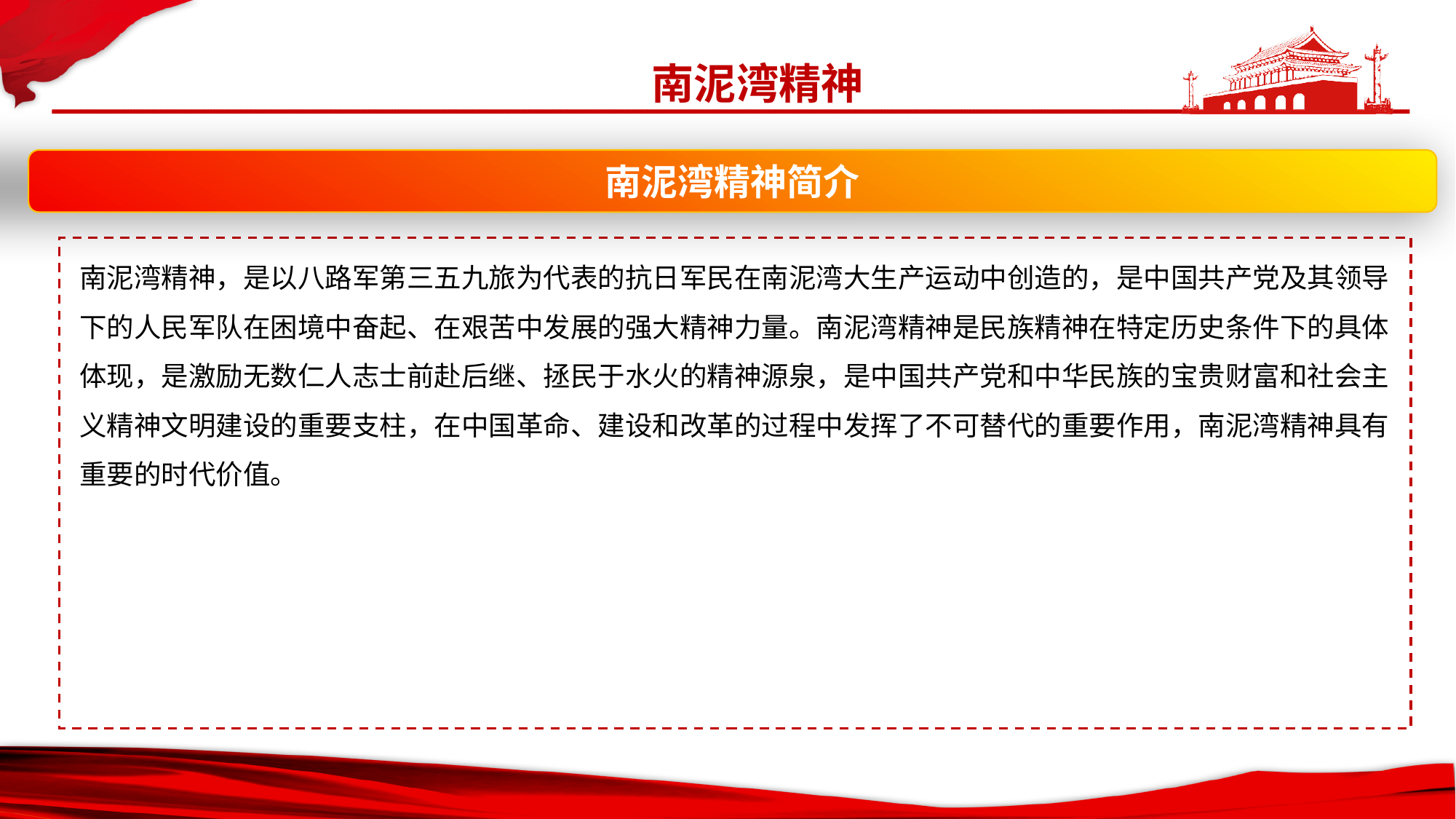

南泥湾精神
南泥湾精神简介

南泥湾精神，是以八路军第三五九旅为代表的抗日军民在南泥湾大生产运动中创造的，是中国共产党及其领导下的人民军队在困境中奋起、在艰苦中发展的强大精神力量。南泥湾精神是民族精神在特定历史条件下的具体体现，是激励无数仁人志士前赴后继、拯民于水火的精神源泉，是中国共产党和中华民族的宝贵财富和社会主义精神文明建设的重要支柱，在中国革命、建设和改革的过程中发挥了不可替代的重要作用，南泥湾精神具有重要的时代价值。